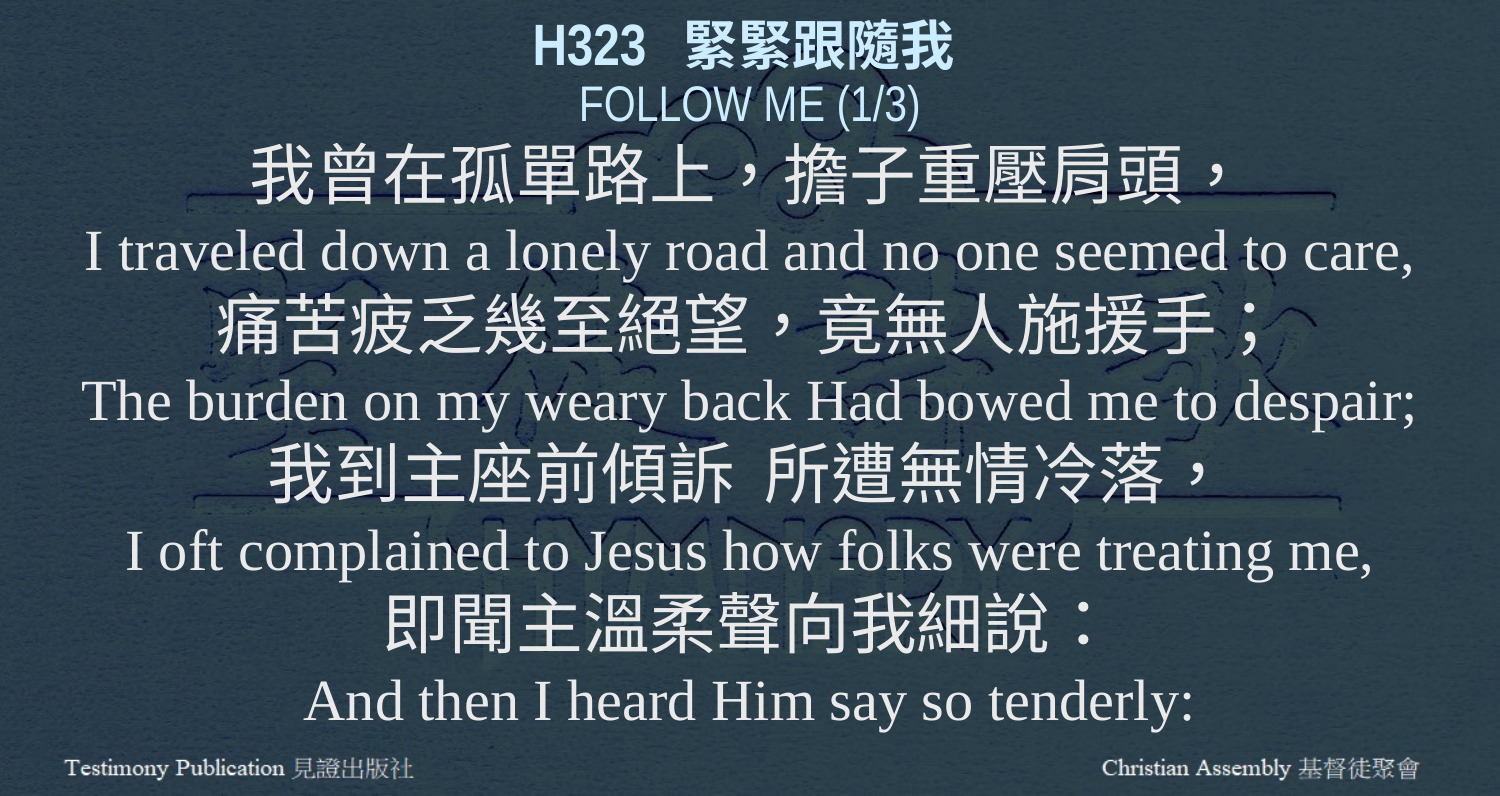

H323  緊緊跟隨我
FOLLOW ME (1/3)
我曾在孤單路上，擔子重壓肩頭，
I traveled down a lonely road and no one seemed to care,
痛苦疲乏幾至絕望，竟無人施援手；
The burden on my weary back Had bowed me to despair;
我到主座前傾訴  所遭無情冷落，
I oft complained to Jesus how folks were treating me,
即聞主溫柔聲向我細說：
And then I heard Him say so tenderly: